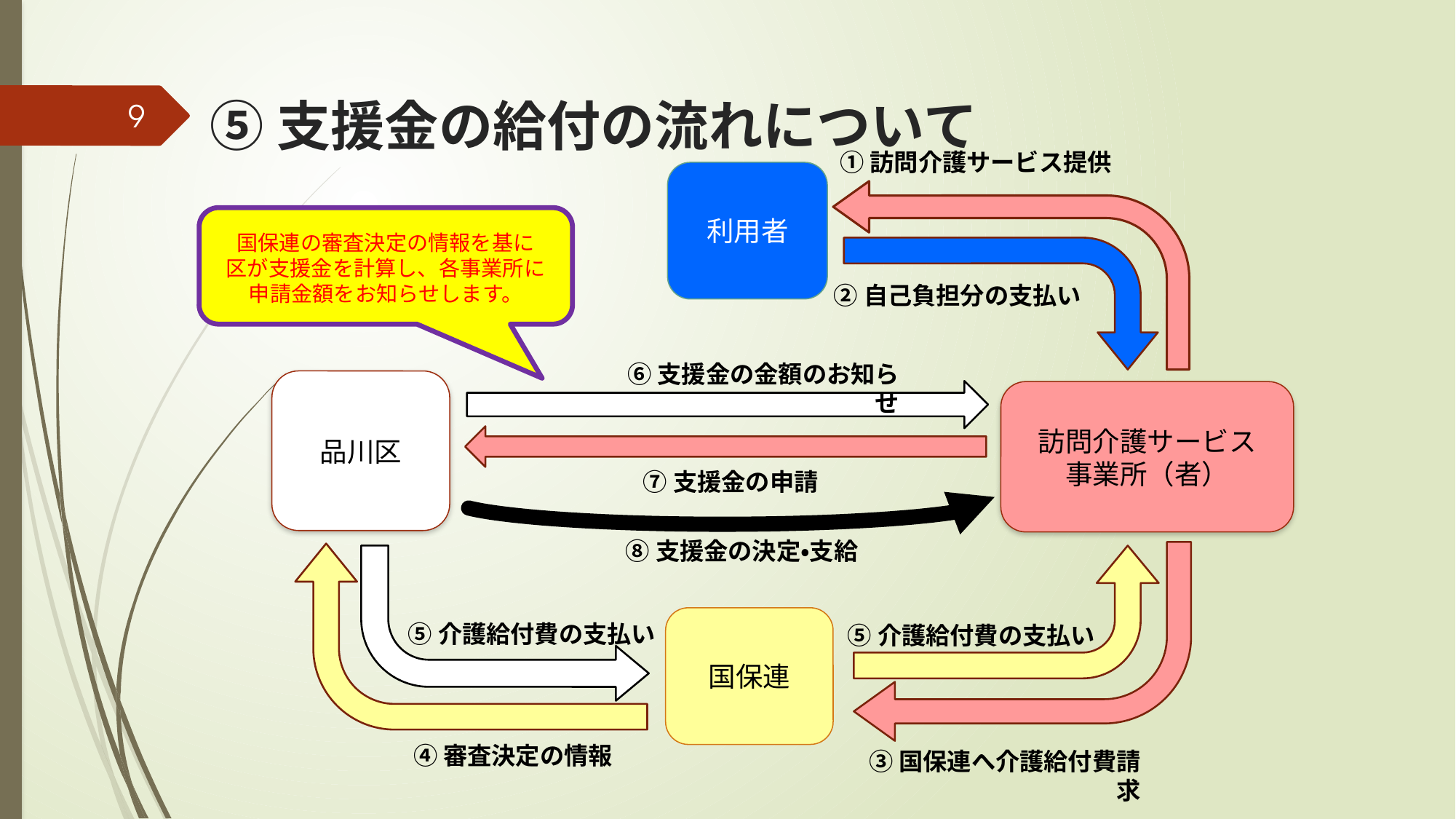

# ⑤支援金の給付の流れについて
9
①訪問介護サービス提供

利用者

国保連の審査決定の情報を基に
区が支援金を計算し、各事業所に
申請金額をお知らせします。
②自己負担分の支払い
⑥支援金の金額のお知らせ
品川区

訪問介護サービス
事業所（者）

⑦支援金の申請

⑧支援金の決定・支給

国保連
⑤介護給付費の支払い
⑤介護給付費の支払い
④審査決定の情報
③国保連へ介護給付費請求